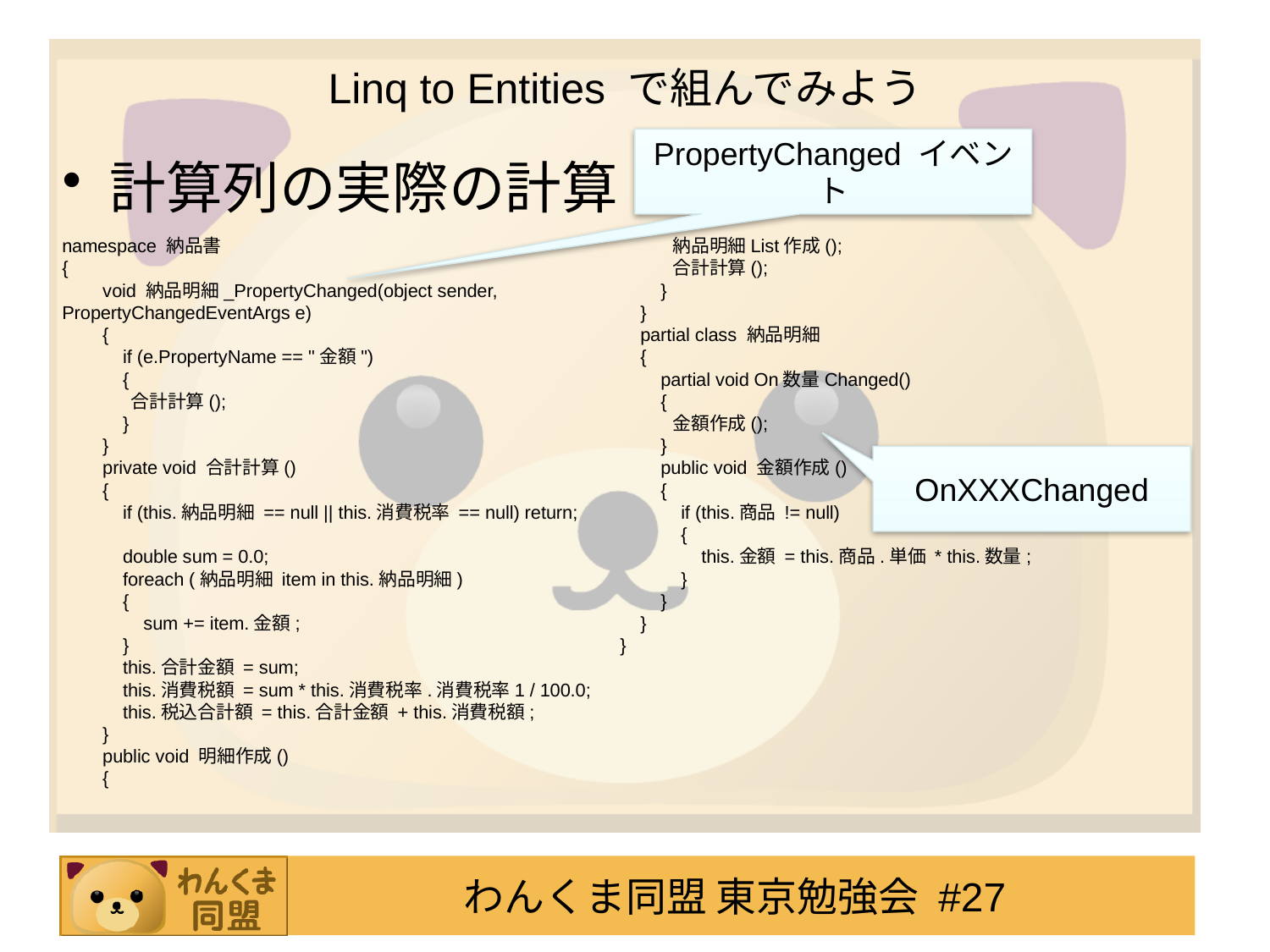

# Linq to Entities で組んでみよう
PropertyChanged イベント
計算列の実際の計算
namespace 納品書
{
        void 納品明細_PropertyChanged(object sender, PropertyChangedEventArgs e)
        {
            if (e.PropertyName == "金額")
            {
                合計計算();
            }
        }
        private void 合計計算()
        {
            if (this.納品明細 == null || this.消費税率 == null) return;

            double sum = 0.0;
            foreach (納品明細 item in this.納品明細)
            {
                sum += item.金額;
            }
            this.合計金額 = sum;
            this.消費税額 = sum * this.消費税率.消費税率1 / 100.0;
            this.税込合計額 = this.合計金額 + this.消費税額;
        }
        public void 明細作成()
        {
            納品明細List作成();
            合計計算();
        }
    }
    partial class 納品明細
    {
        partial void On数量Changed()
        {
            金額作成();
        }
        public void 金額作成()
        {
            if (this.商品 != null)
            {
                this.金額 = this.商品.単価 * this.数量;
            }
        }
    }
}
OnXXXChanged